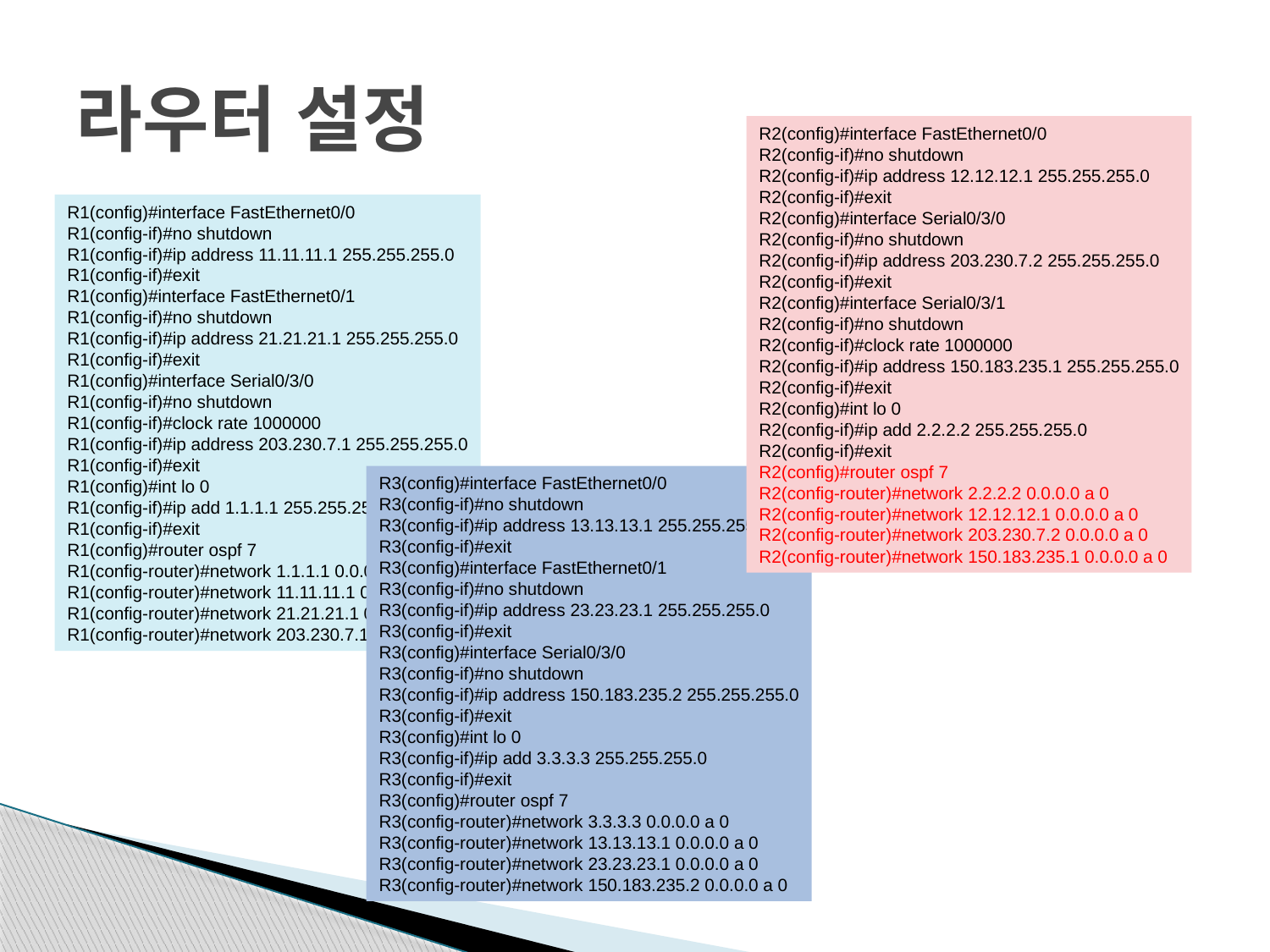

# 라우터 설정
R2(config)#interface FastEthernet0/0
R2(config-if)#no shutdown
R2(config-if)#ip address 12.12.12.1 255.255.255.0
R2(config-if)#exit
R2(config)#interface Serial0/3/0
R2(config-if)#no shutdown
R2(config-if)#ip address 203.230.7.2 255.255.255.0
R2(config-if)#exit
R2(config)#interface Serial0/3/1
R2(config-if)#no shutdown
R2(config-if)#clock rate 1000000
R2(config-if)#ip address 150.183.235.1 255.255.255.0
R2(config-if)#exit
R2(config)#int lo 0
R2(config-if)#ip add 2.2.2.2 255.255.255.0
R2(config-if)#exit
R2(config)#router ospf 7
R2(config-router)#network 2.2.2.2 0.0.0.0 a 0
R2(config-router)#network 12.12.12.1 0.0.0.0 a 0
R2(config-router)#network 203.230.7.2 0.0.0.0 a 0
R2(config-router)#network 150.183.235.1 0.0.0.0 a 0
R1(config)#interface FastEthernet0/0
R1(config-if)#no shutdown
R1(config-if)#ip address 11.11.11.1 255.255.255.0
R1(config-if)#exit
R1(config)#interface FastEthernet0/1
R1(config-if)#no shutdown
R1(config-if)#ip address 21.21.21.1 255.255.255.0
R1(config-if)#exit
R1(config)#interface Serial0/3/0
R1(config-if)#no shutdown
R1(config-if)#clock rate 1000000
R1(config-if)#ip address 203.230.7.1 255.255.255.0
R1(config-if)#exit
R1(config)#int lo 0
R1(config-if)#ip add 1.1.1.1 255.255.255.0
R1(config-if)#exit
R1(config)#router ospf 7
R1(config-router)#network 1.1.1.1 0.0.0.0 a 0
R1(config-router)#network 11.11.11.1 0.0.0.0 a 0
R1(config-router)#network 21.21.21.1 0.0.0.0 a 0
R1(config-router)#network 203.230.7.1 0.0.0.0 a 0
R3(config)#interface FastEthernet0/0
R3(config-if)#no shutdown
R3(config-if)#ip address 13.13.13.1 255.255.255.0
R3(config-if)#exit
R3(config)#interface FastEthernet0/1
R3(config-if)#no shutdown
R3(config-if)#ip address 23.23.23.1 255.255.255.0
R3(config-if)#exit
R3(config)#interface Serial0/3/0
R3(config-if)#no shutdown
R3(config-if)#ip address 150.183.235.2 255.255.255.0
R3(config-if)#exit
R3(config)#int lo 0
R3(config-if)#ip add 3.3.3.3 255.255.255.0
R3(config-if)#exit
R3(config)#router ospf 7
R3(config-router)#network 3.3.3.3 0.0.0.0 a 0
R3(config-router)#network 13.13.13.1 0.0.0.0 a 0
R3(config-router)#network 23.23.23.1 0.0.0.0 a 0
R3(config-router)#network 150.183.235.2 0.0.0.0 a 0